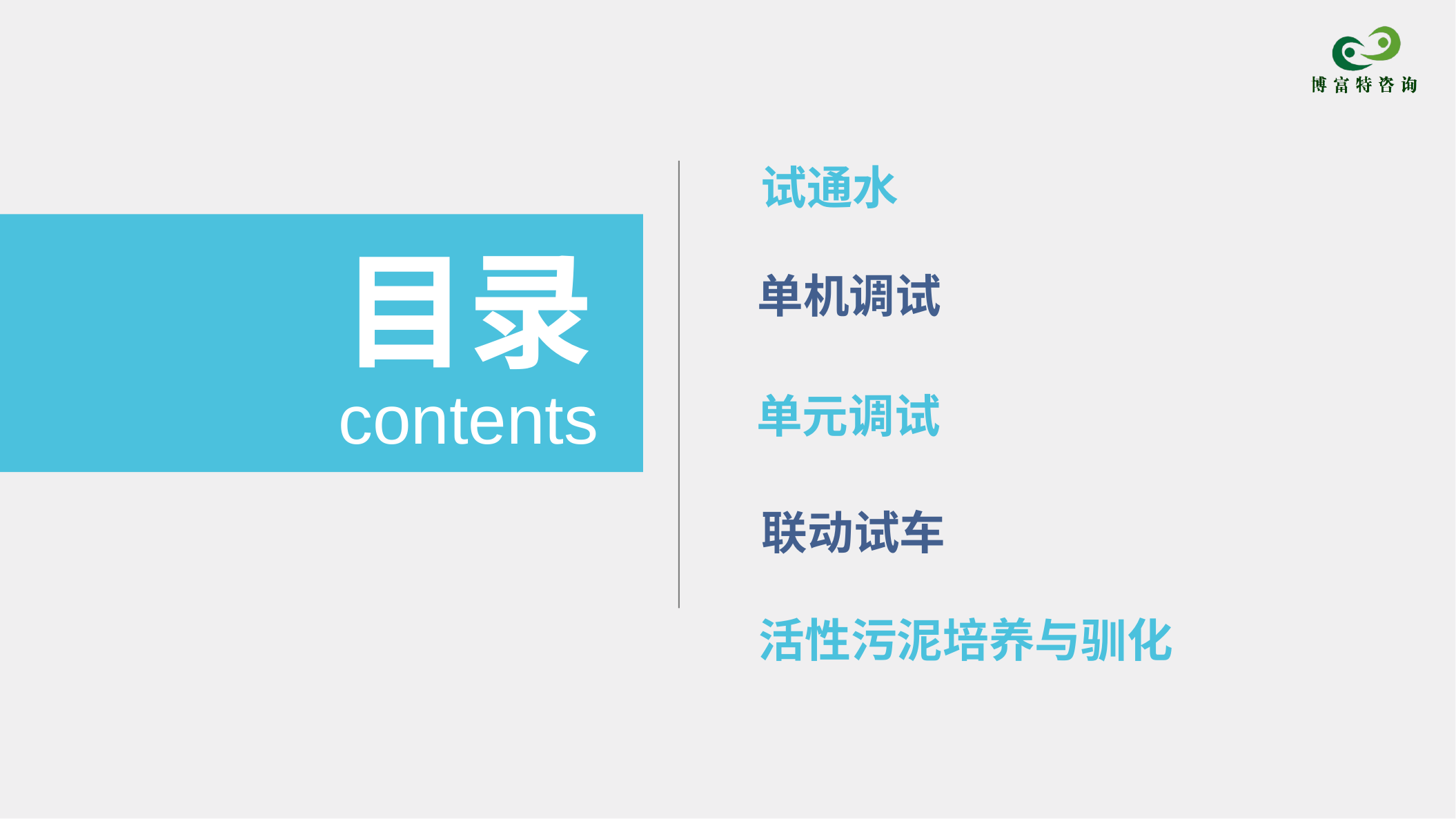

试通水

单机调试

目录
单元调试

contents
联动试车
活性污泥培养与驯化